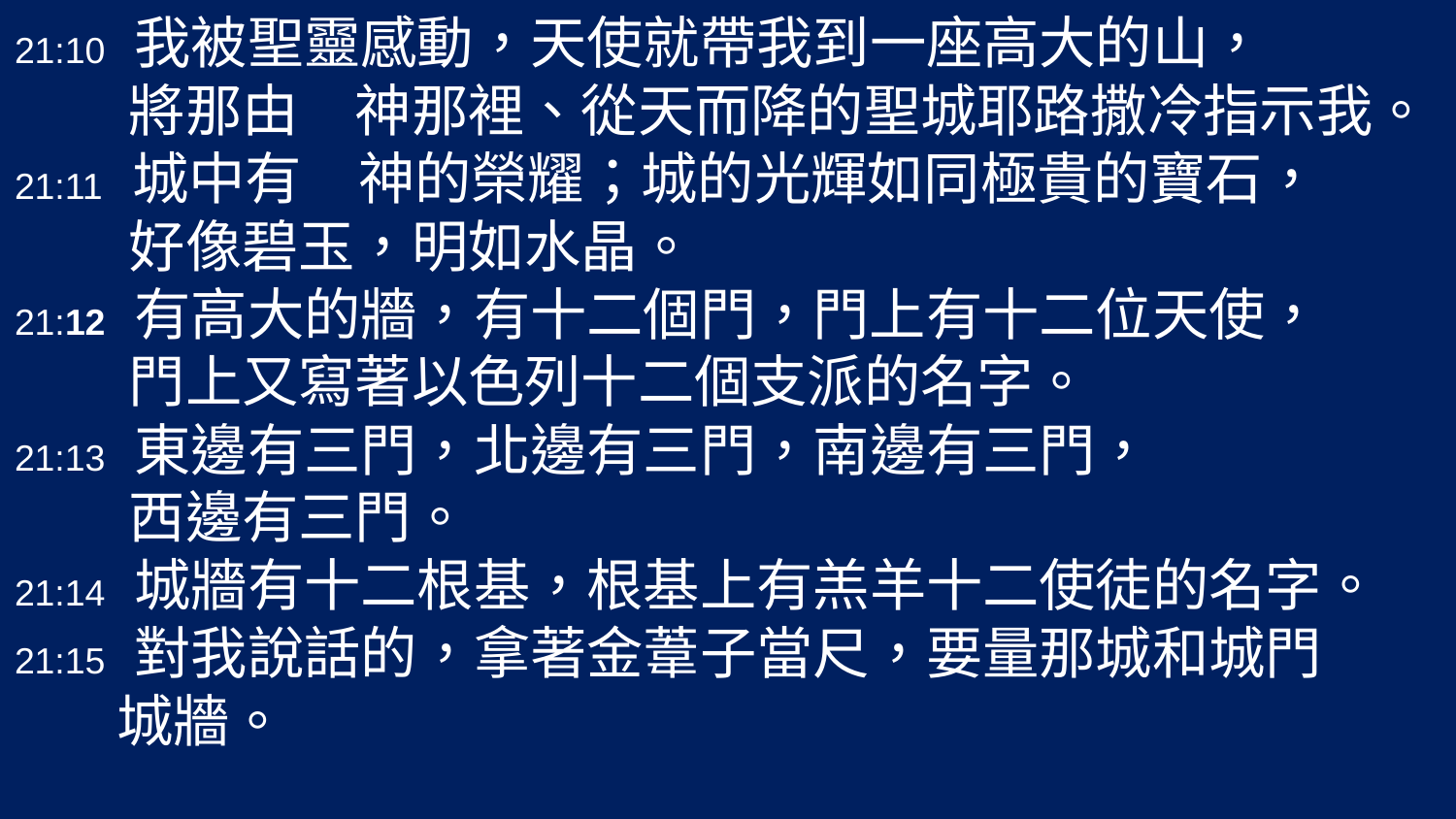

21:10 我被聖靈感動，天使就帶我到一座高大的山，
        將那由　神那裡、從天而降的聖城耶路撒冷指示我。
21:11 城中有　神的榮耀；城的光輝如同極貴的寶石，
        好像碧玉，明如水晶。
21:12 有高大的牆，有十二個門，門上有十二位天使，
        門上又寫著以色列十二個支派的名字。
21:13 東邊有三門，北邊有三門，南邊有三門，
        西邊有三門。
21:14 城牆有十二根基，根基上有羔羊十二使徒的名字。
21:15 對我說話的，拿著金葦子當尺，要量那城和城門
       城牆。